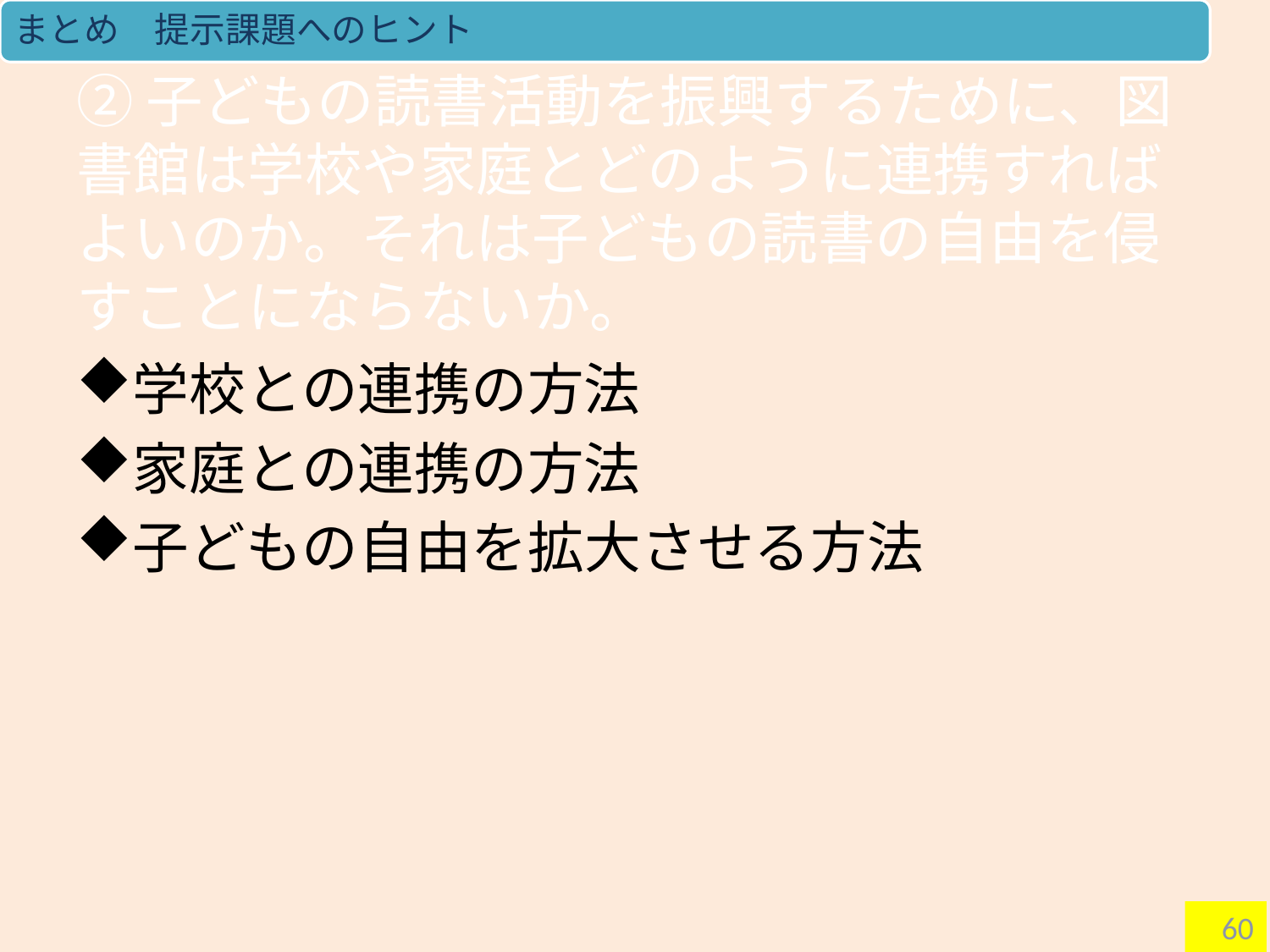

まとめ　提示課題へのヒント
# ②子どもの読書活動を振興するために、図書館は学校や家庭とどのように連携すればよいのか。それは子どもの読書の自由を侵すことにならないか。
学校との連携の方法
家庭との連携の方法
子どもの自由を拡大させる方法
60